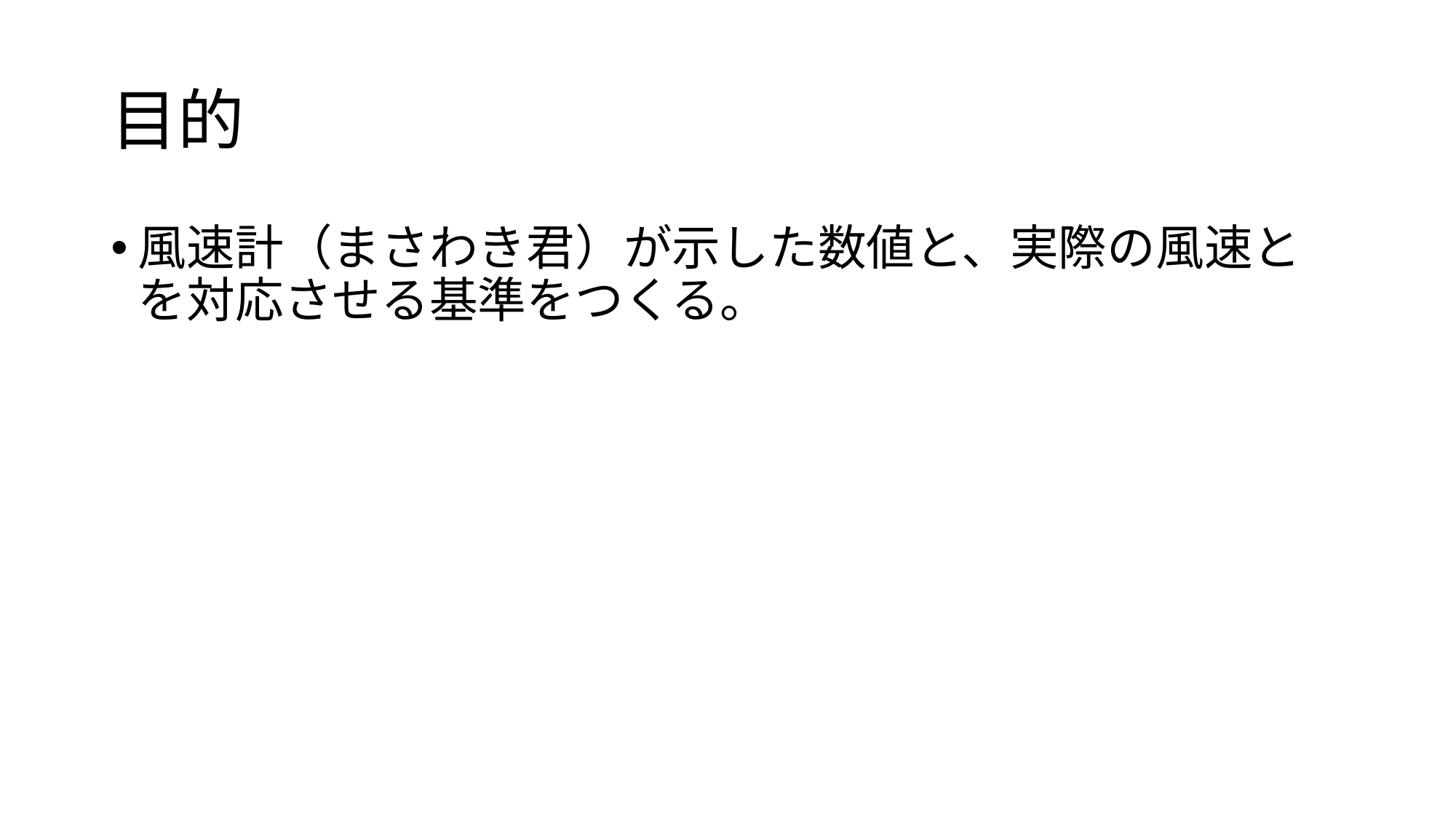

# 目的
風速計（まさわき君）が示した数値と、実際の風速とを対応させる基準をつくる。